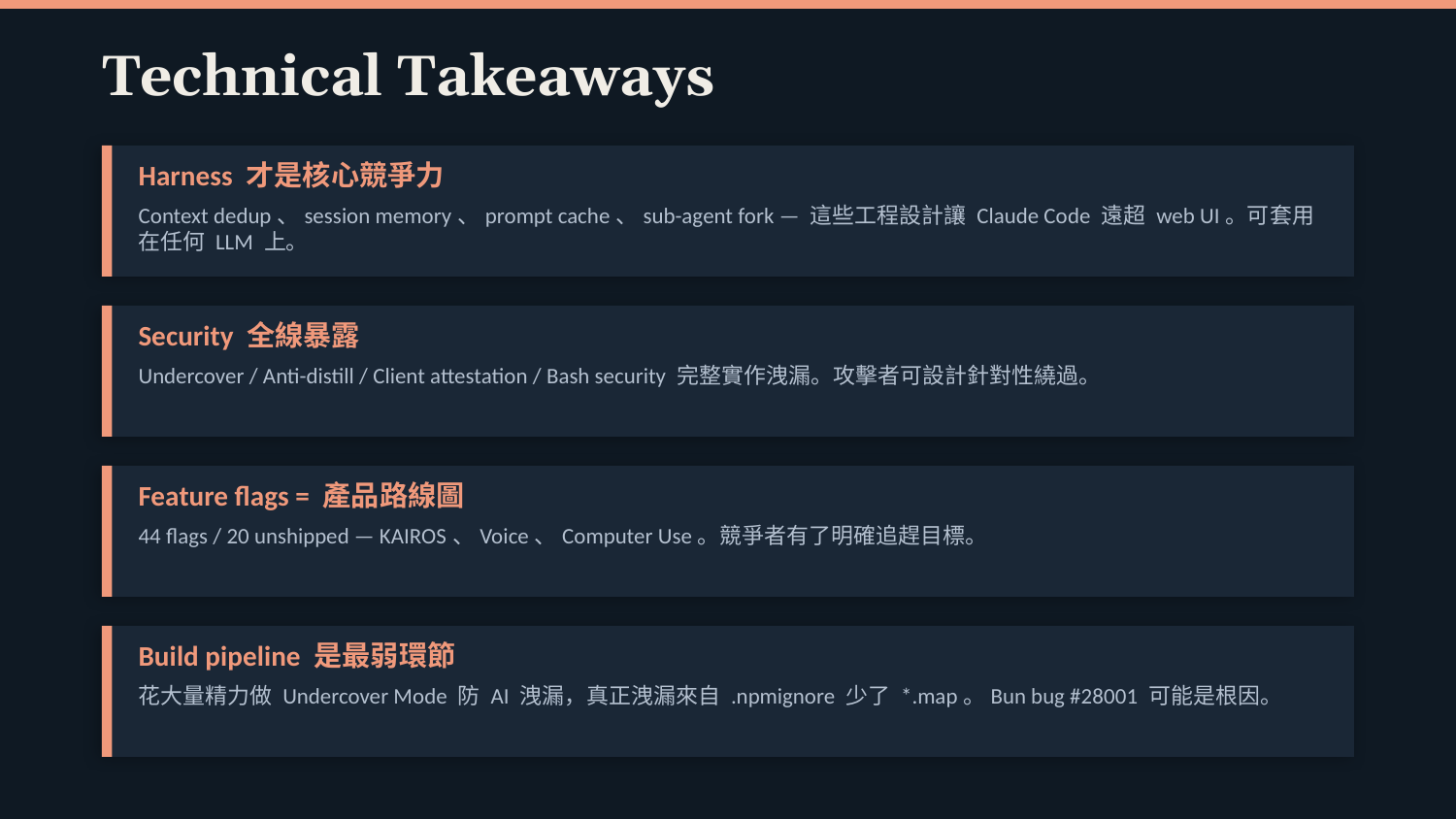

Technical Takeaways

Harness 才是核心競爭力
Context dedup、session memory、prompt cache、sub-agent fork — 這些工程設計讓 Claude Code 遠超 web UI。可套用在任何 LLM 上。

Security 全線暴露
Undercover / Anti-distill / Client attestation / Bash security 完整實作洩漏。攻擊者可設計針對性繞過。

Feature flags = 產品路線圖
44 flags / 20 unshipped — KAIROS、Voice、Computer Use。競爭者有了明確追趕目標。

Build pipeline 是最弱環節
花大量精力做 Undercover Mode 防 AI 洩漏，真正洩漏來自 .npmignore 少了 *.map。Bun bug #28001 可能是根因。